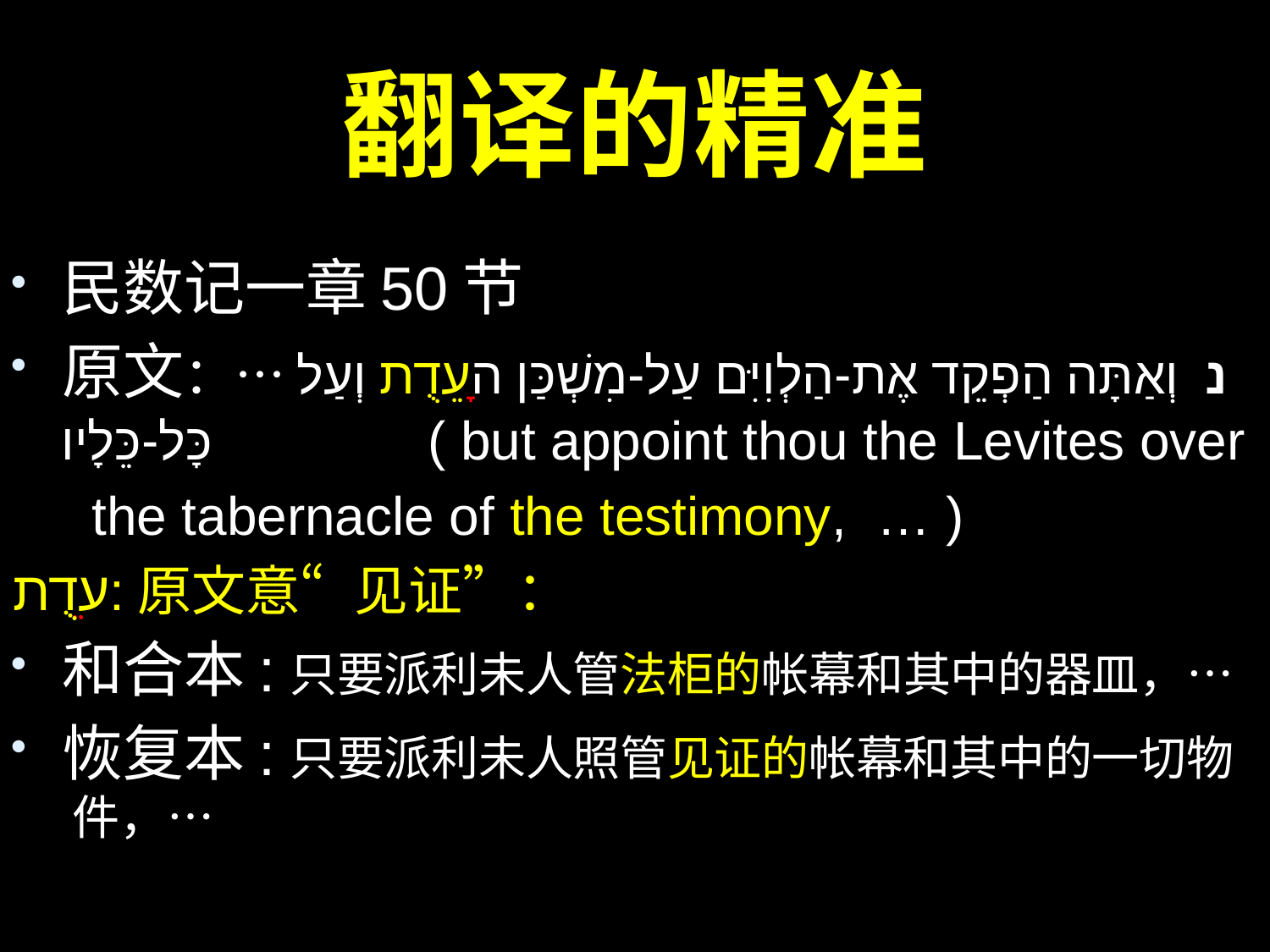

# 翻译的精准
民数记一章50节
原文：…נ  וְאַתָּה הַפְקֵד אֶת-הַלְוִיִּם עַל-מִשְׁכַּן הָעֵדֻת וְעַל כָּל-כֵּלָיו 		   	( but appoint thou the Levites over
			  the tabernacle of the testimony,  … )
עֵדֻת:原文意“见证”：
和合本:只要派利未人管法柜的帐幕和其中的器皿，…
恢复本:只要派利未人照管见证的帐幕和其中的一切物 		 件，…